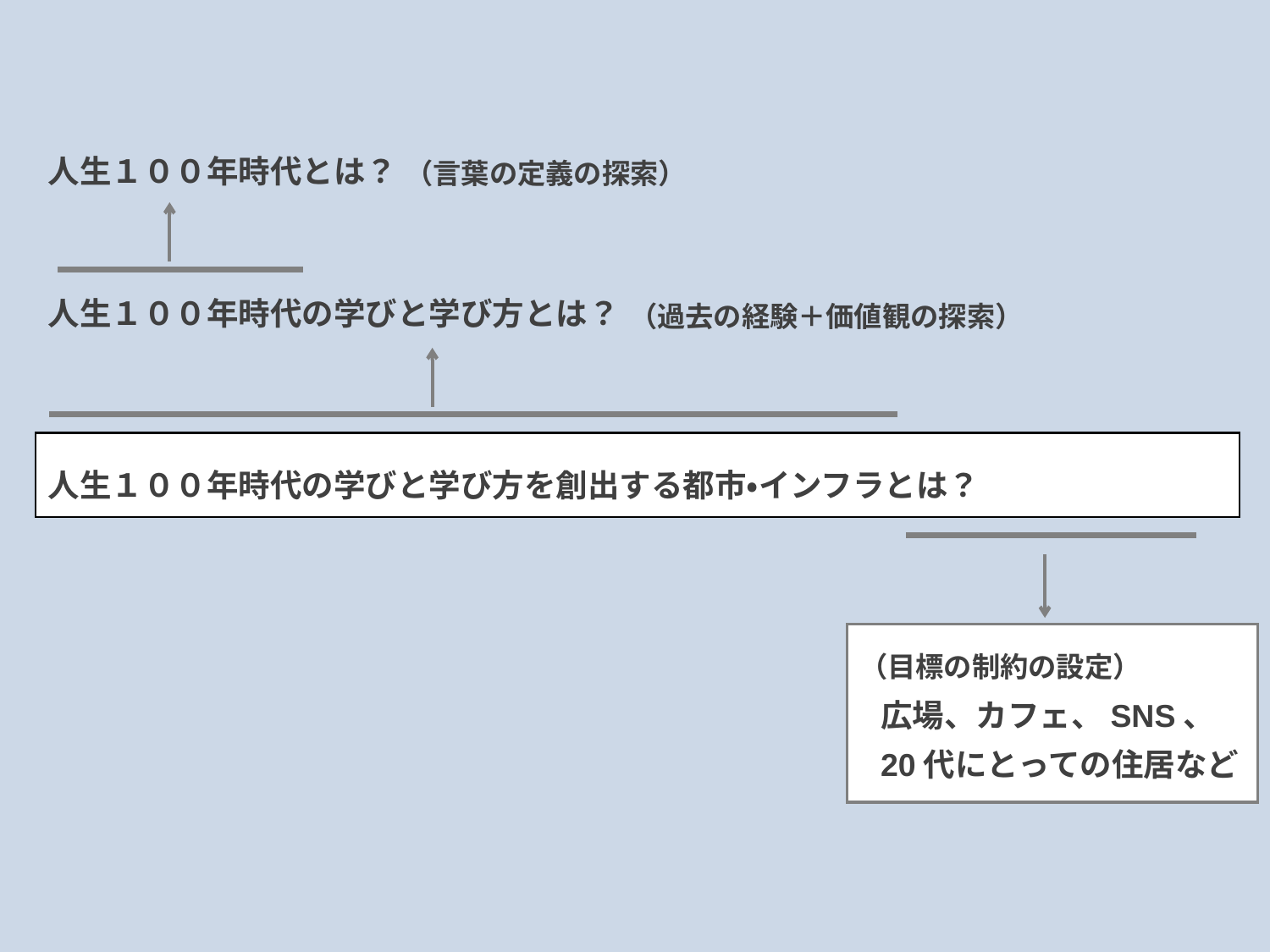

人生１００年時代とは？
（言葉の定義の探索）
人生１００年時代の学びと学び方とは？
（過去の経験＋価値観の探索）
# 人生１００年時代の学びと学び方を創出する都市・インフラとは？

（目標の制約の設定）
広場、カフェ、SNS、
20代にとっての住居など